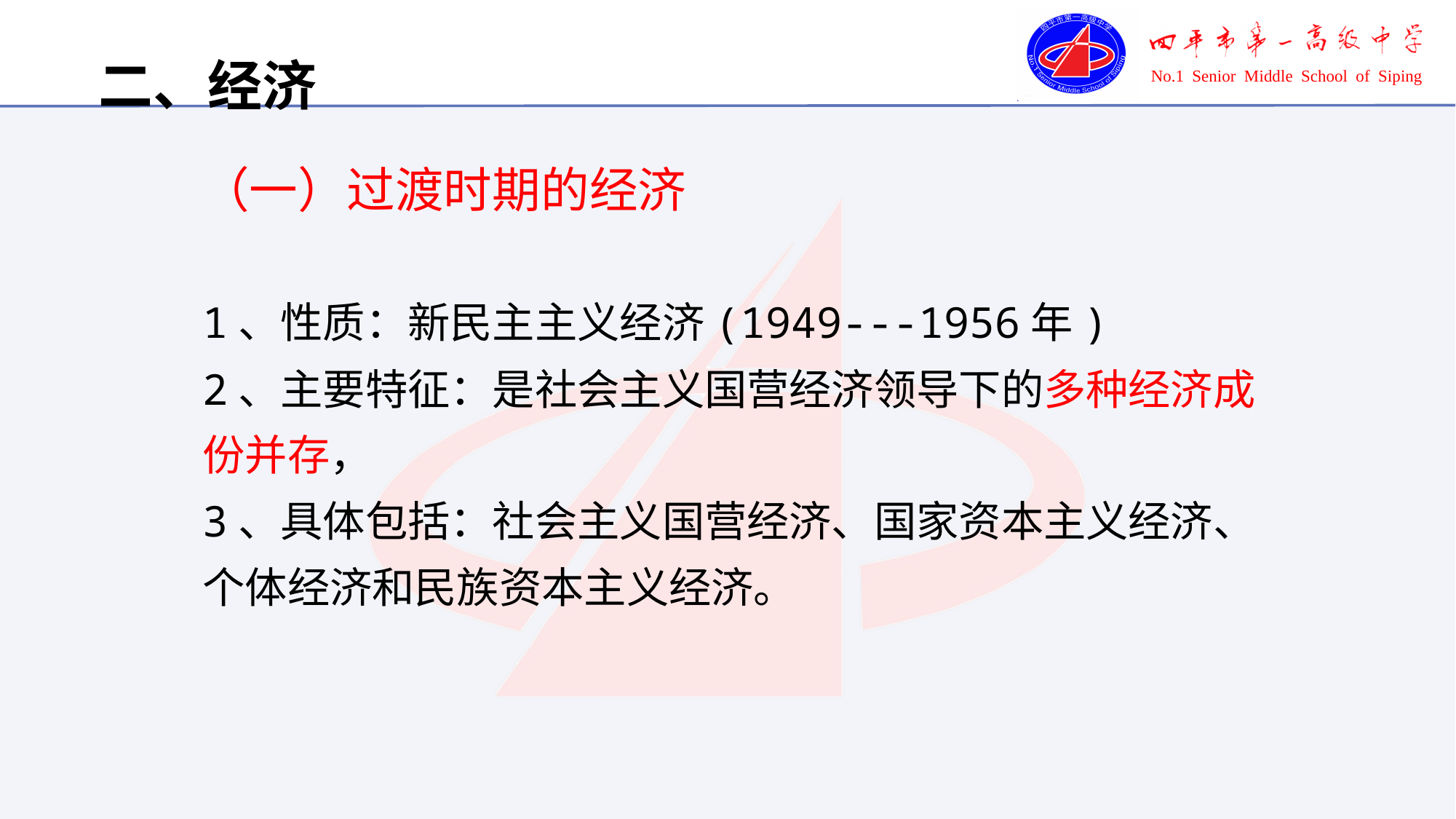

二、经济
（一）过渡时期的经济
1、性质：新民主主义经济(1949---1956年)
2、主要特征：是社会主义国营经济领导下的多种经济成份并存，
3、具体包括：社会主义国营经济、国家资本主义经济、个体经济和民族资本主义经济。